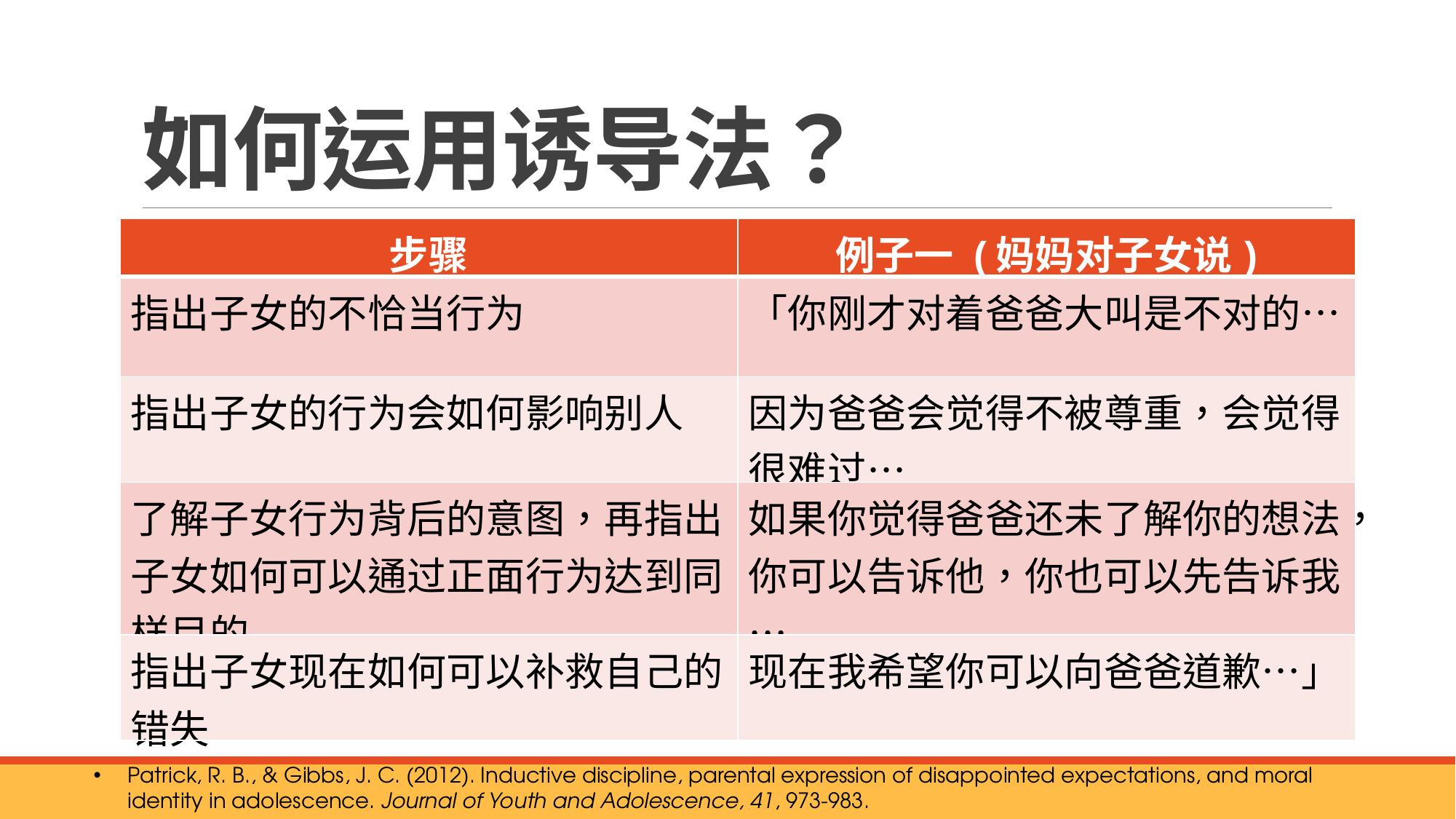

# 如何运用诱导法？
| 步骤 | 例子一 (妈妈对子女说) |
| --- | --- |
| 指出子女的不恰当行为 | 「你刚才对着爸爸大叫是不对的… |
| 指出子女的行为会如何影响别人 | 因为爸爸会觉得不被尊重，会觉得很难过… |
| 了解子女行为背后的意图，再指出子女如何可以通过正面行为达到同样目的 | 如果你觉得爸爸还未了解你的想法，你可以告诉他，你也可以先告诉我… |
| 指出子女现在如何可以补救自己的错失 | 现在我希望你可以向爸爸道歉…」 |
Patrick, R. B., & Gibbs, J. C. (2012). Inductive discipline, parental expression of disappointed expectations, and moral identity in adolescence. Journal of Youth and Adolescence, 41, 973-983.